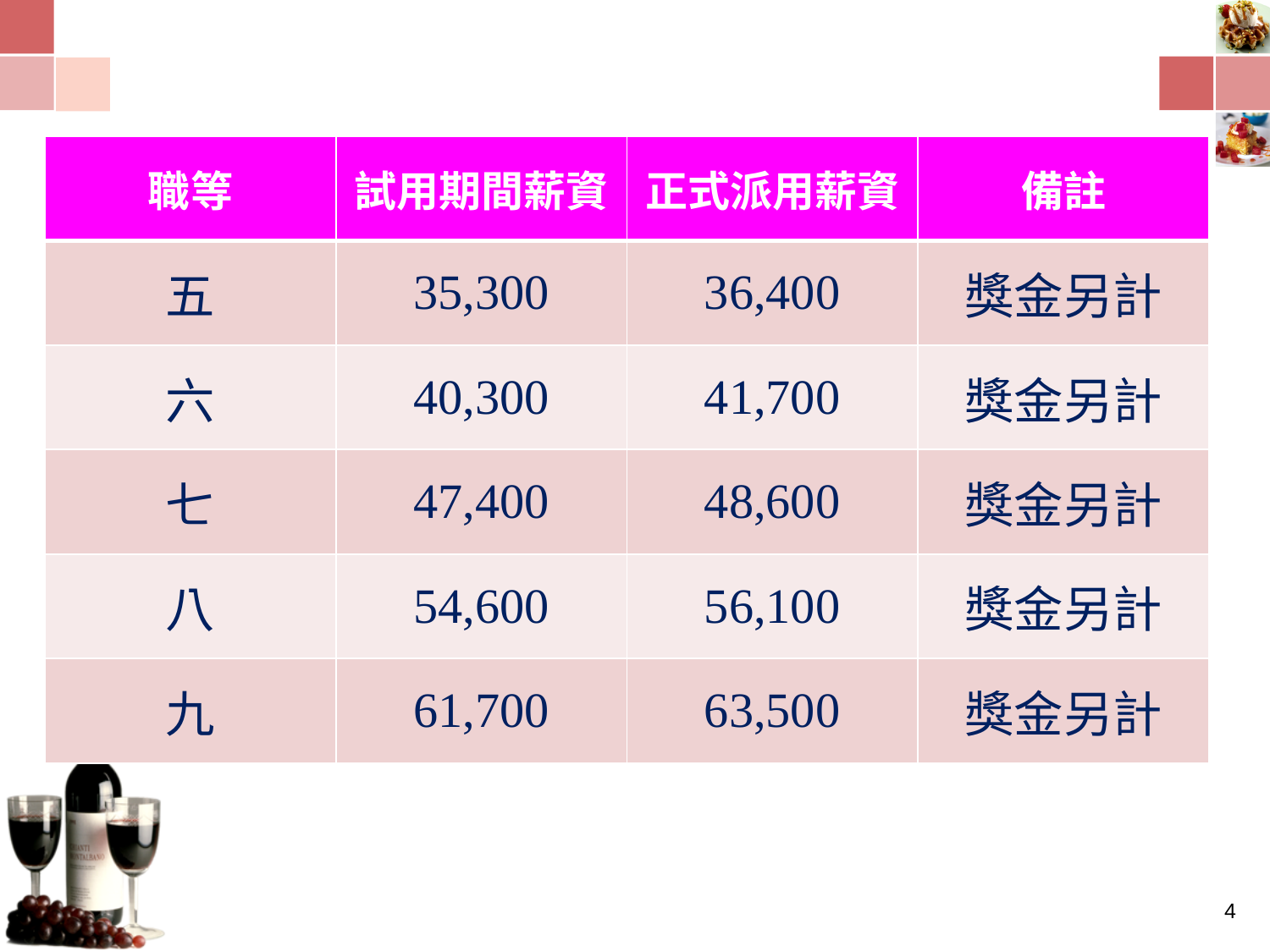

| 職等 | 試用期間薪資 | 正式派用薪資 | 備註 |
| --- | --- | --- | --- |
| 五 | 35,300 | 36,400 | 獎金另計 |
| 六 | 40,300 | 41,700 | 獎金另計 |
| 七 | 47,400 | 48,600 | 獎金另計 |
| 八 | 54,600 | 56,100 | 獎金另計 |
| 九 | 61,700 | 63,500 | 獎金另計 |
4